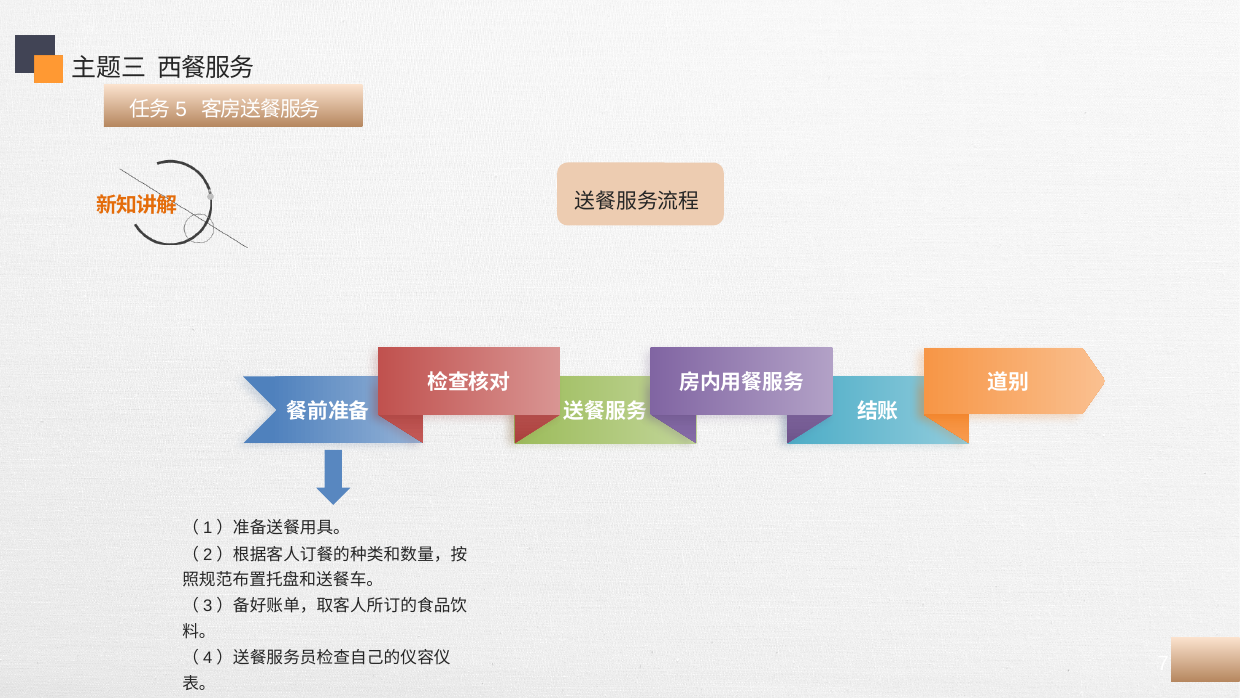

主题三  西餐服务

 任务5  客房送餐服务
  送餐服务流程
检查核对
房内用餐服务
道别
餐前准备
送餐服务
结账

（1）准备送餐用具。
（2）根据客人订餐的种类和数量，按照规范布置托盘和送餐车。
（3）备好账单，取客人所订的食品饮料。
（4）送餐服务员检查自己的仪容仪表。